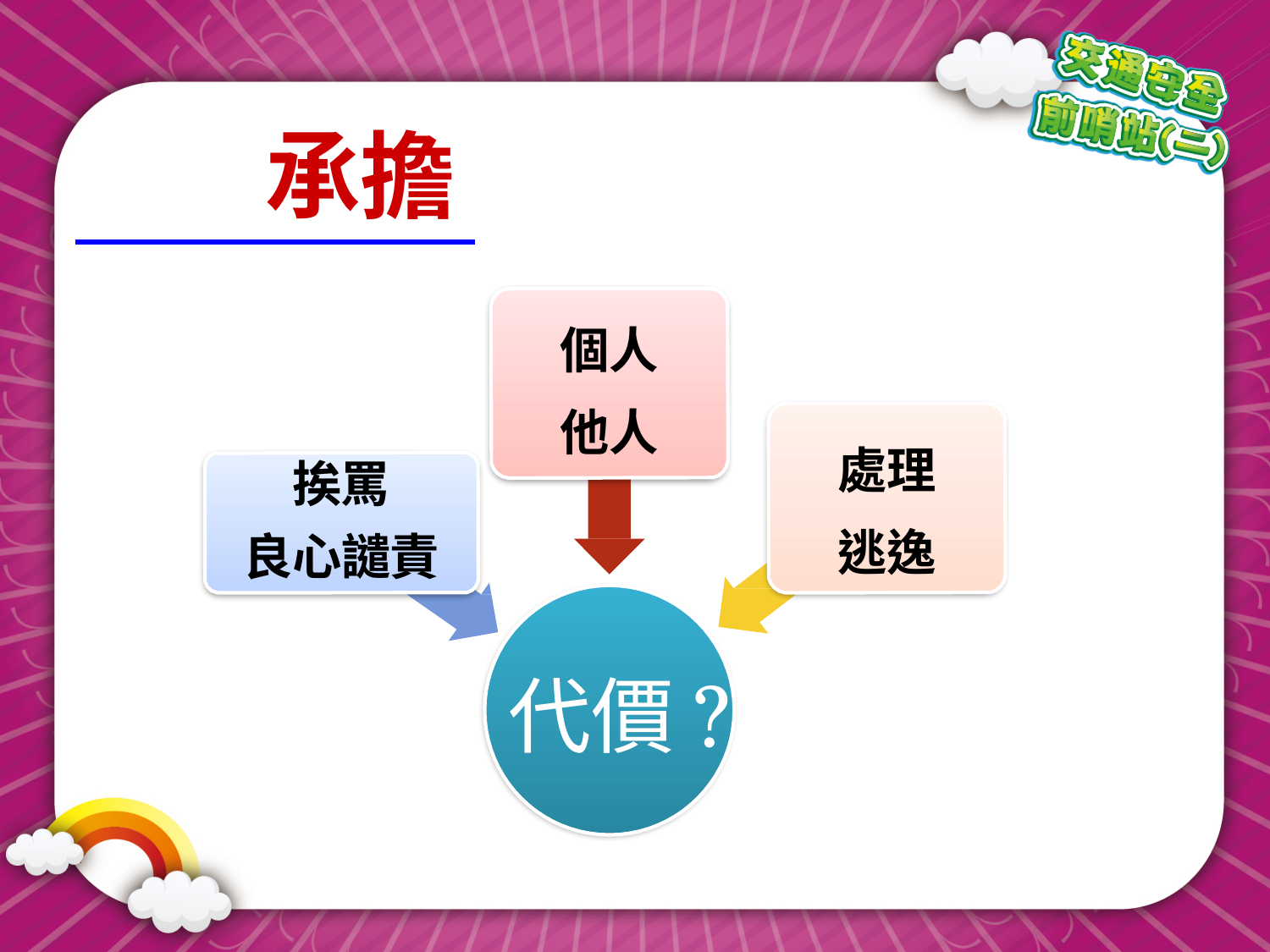

風險承擔

個人 他人

處理 逃逸

挨罵
良心譴責

代價?